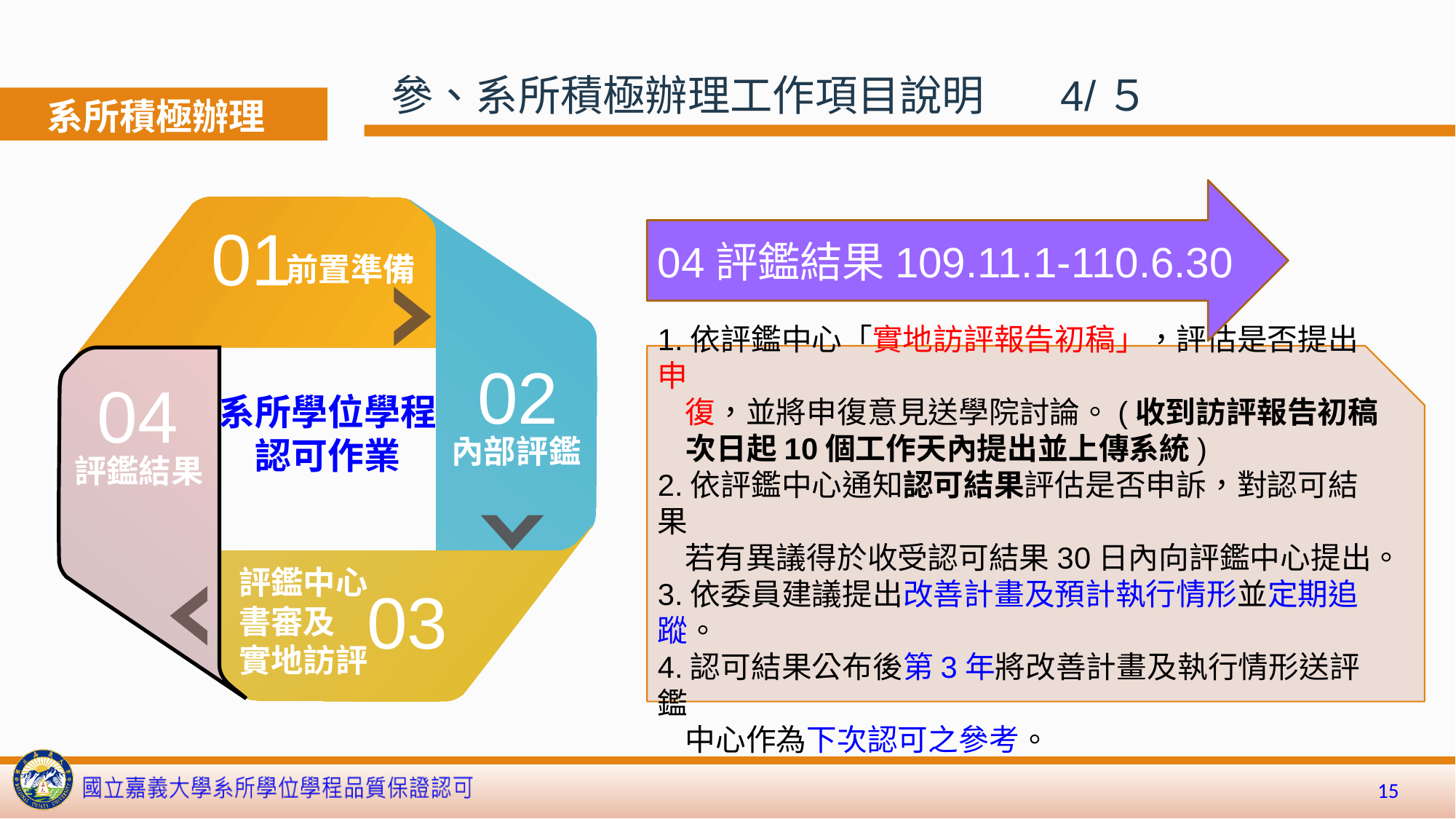

參、系所積極辦理工作項目說明       4/５
系所積極辦理
04評鑑結果109.11.1-110.6.30

01
前置準備

03

評鑑中心
書審及
實地訪評

內部評鑑
02
04
評鑑結果
系所學位學程
認可作業

1.依評鑑中心「實地訪評報告初稿」，評估是否提出申
   復，並將申復意見送學院討論。(收到訪評報告初稿
   次日起10個工作天內提出並上傳系統)
2.依評鑑中心通知認可結果評估是否申訴，對認可結果
   若有異議得於收受認可結果30日內向評鑑中心提出。
3.依委員建議提出改善計畫及預計執行情形並定期追蹤。
4.認可結果公布後第3年將改善計畫及執行情形送評鑑
   中心作為下次認可之參考。
15